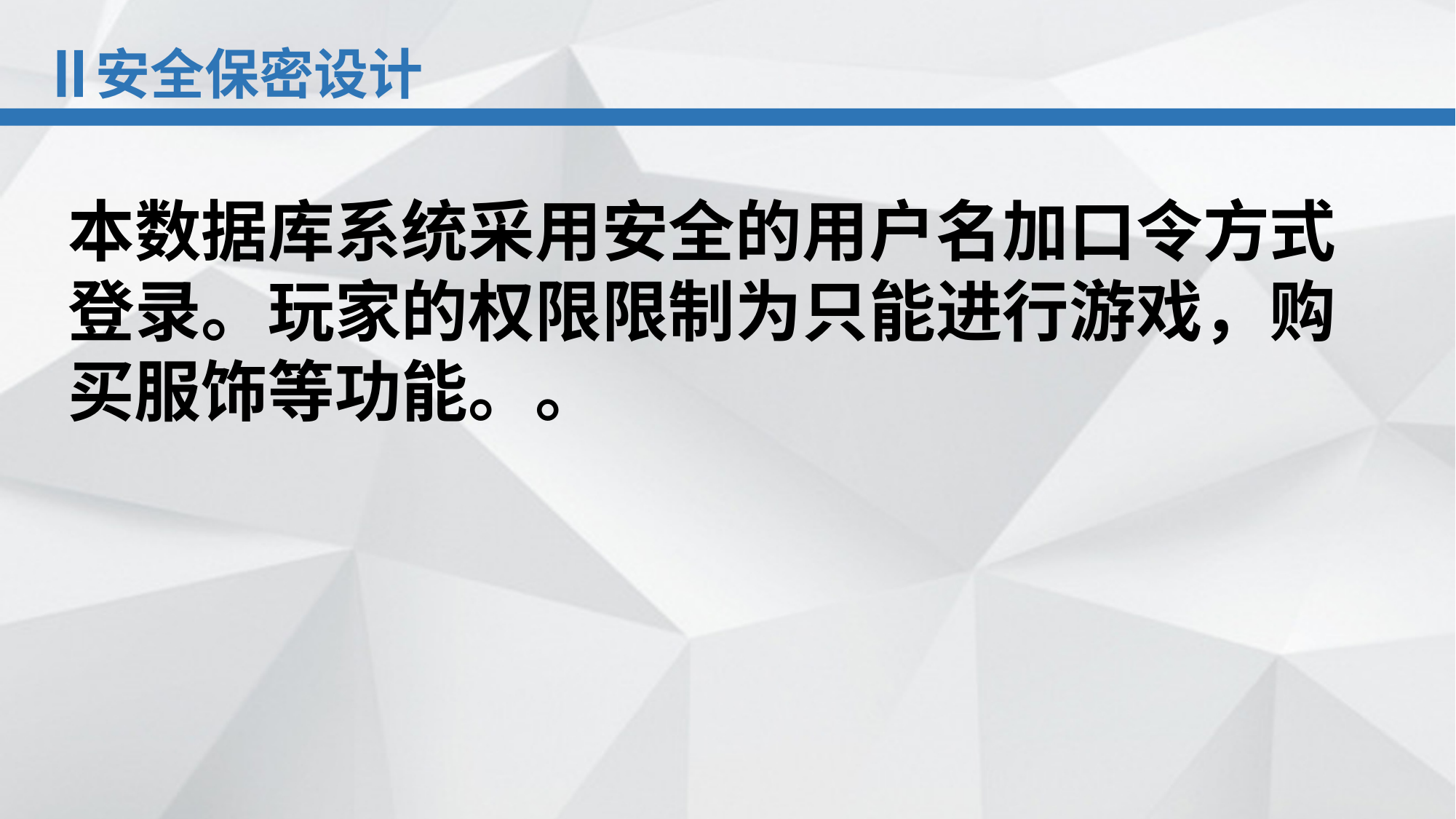

安全保密设计

本数据库系统采用安全的用户名加口令方式登录。玩家的权限限制为只能进行游戏，购买服饰等功能。。